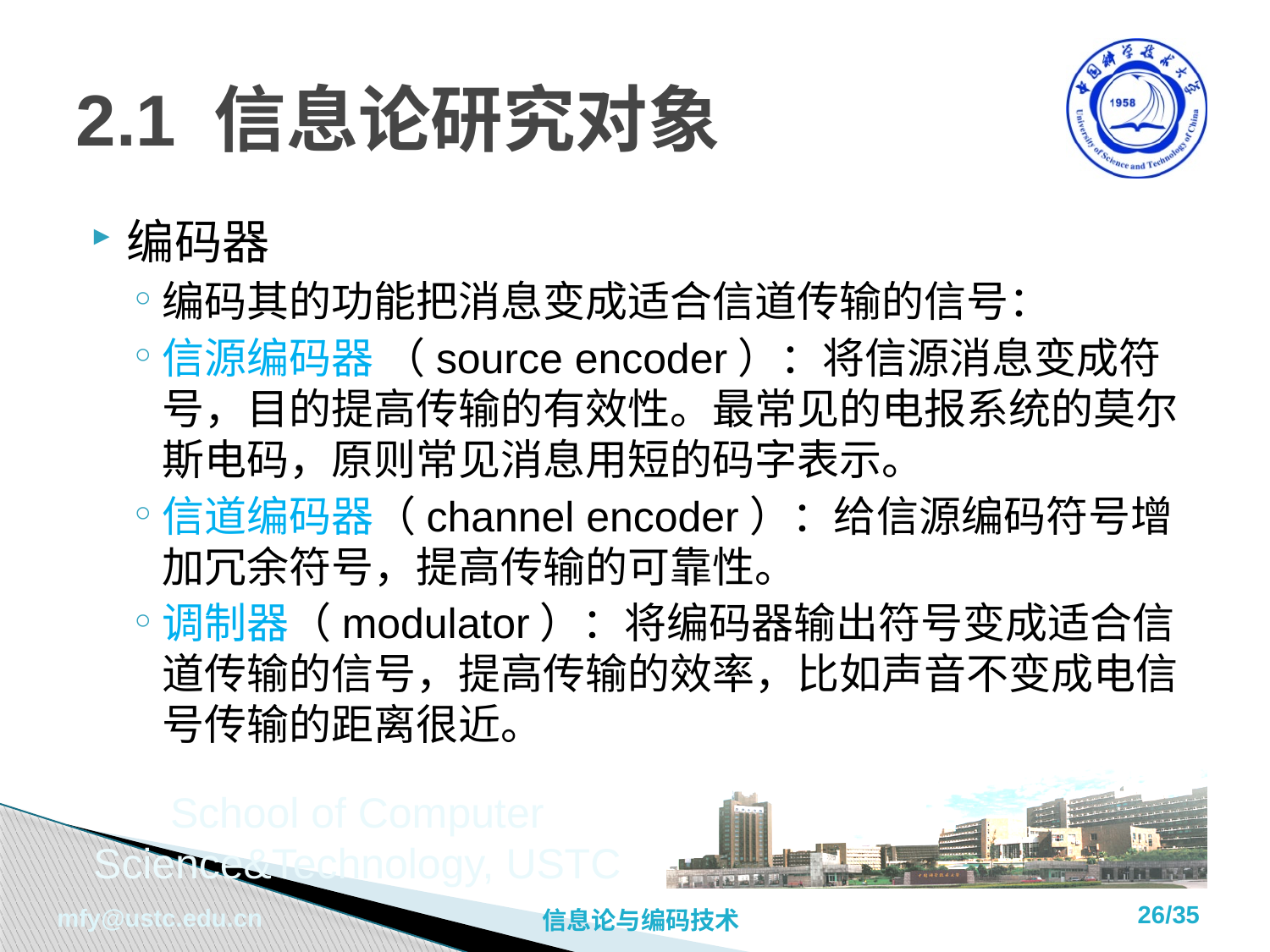

# 2.1 信息论研究对象
编码器
编码其的功能把消息变成适合信道传输的信号：
信源编码器 （source encoder）：将信源消息变成符号，目的提高传输的有效性。最常见的电报系统的莫尔斯电码，原则常见消息用短的码字表示。
信道编码器（channel encoder）：给信源编码符号增加冗余符号，提高传输的可靠性。
调制器（modulator）：将编码器输出符号变成适合信道传输的信号，提高传输的效率，比如声音不变成电信号传输的距离很近。